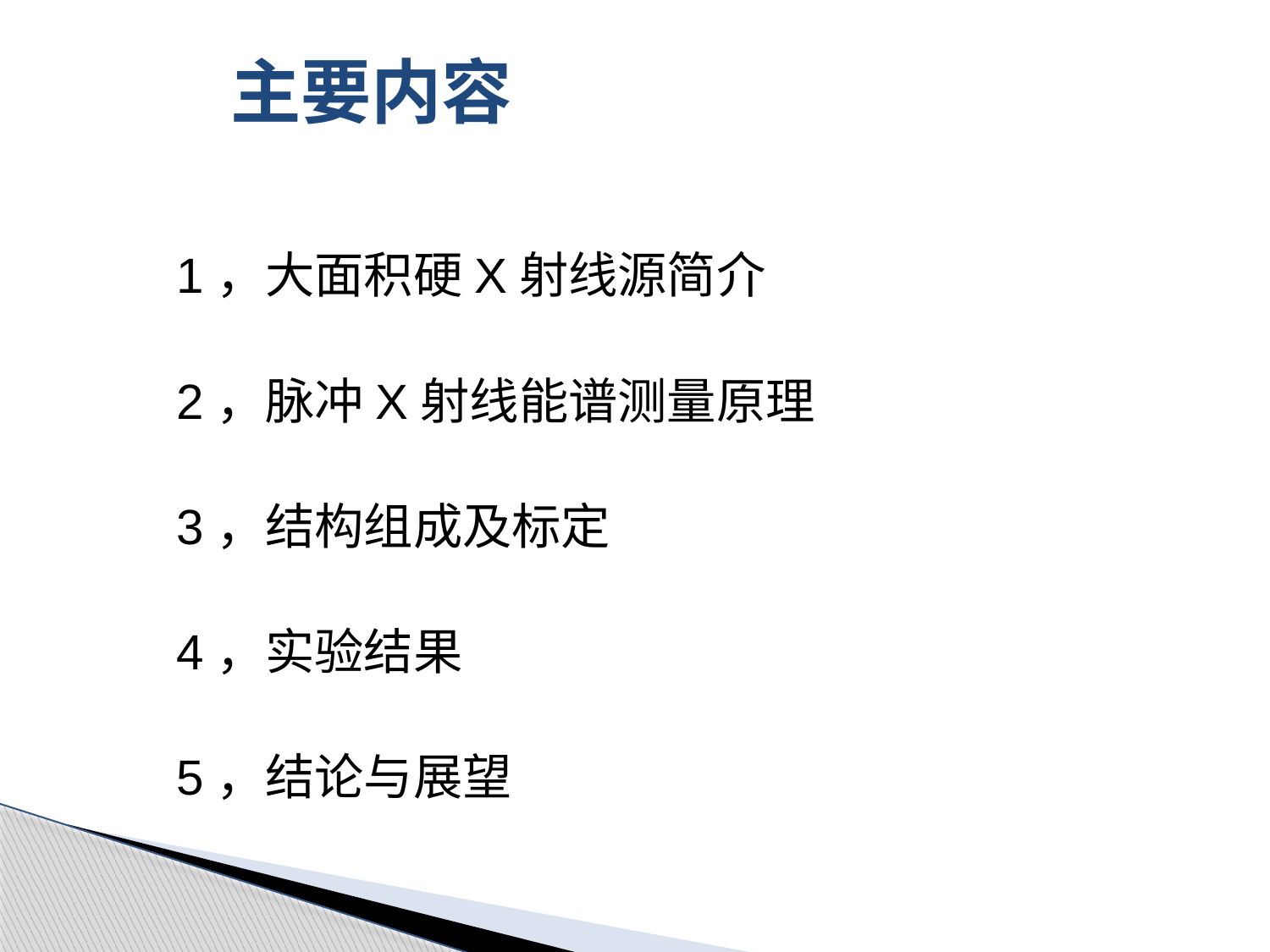

主要内容
1，大面积硬X射线源简介
2，脉冲X射线能谱测量原理
3，结构组成及标定
4，实验结果
5，结论与展望